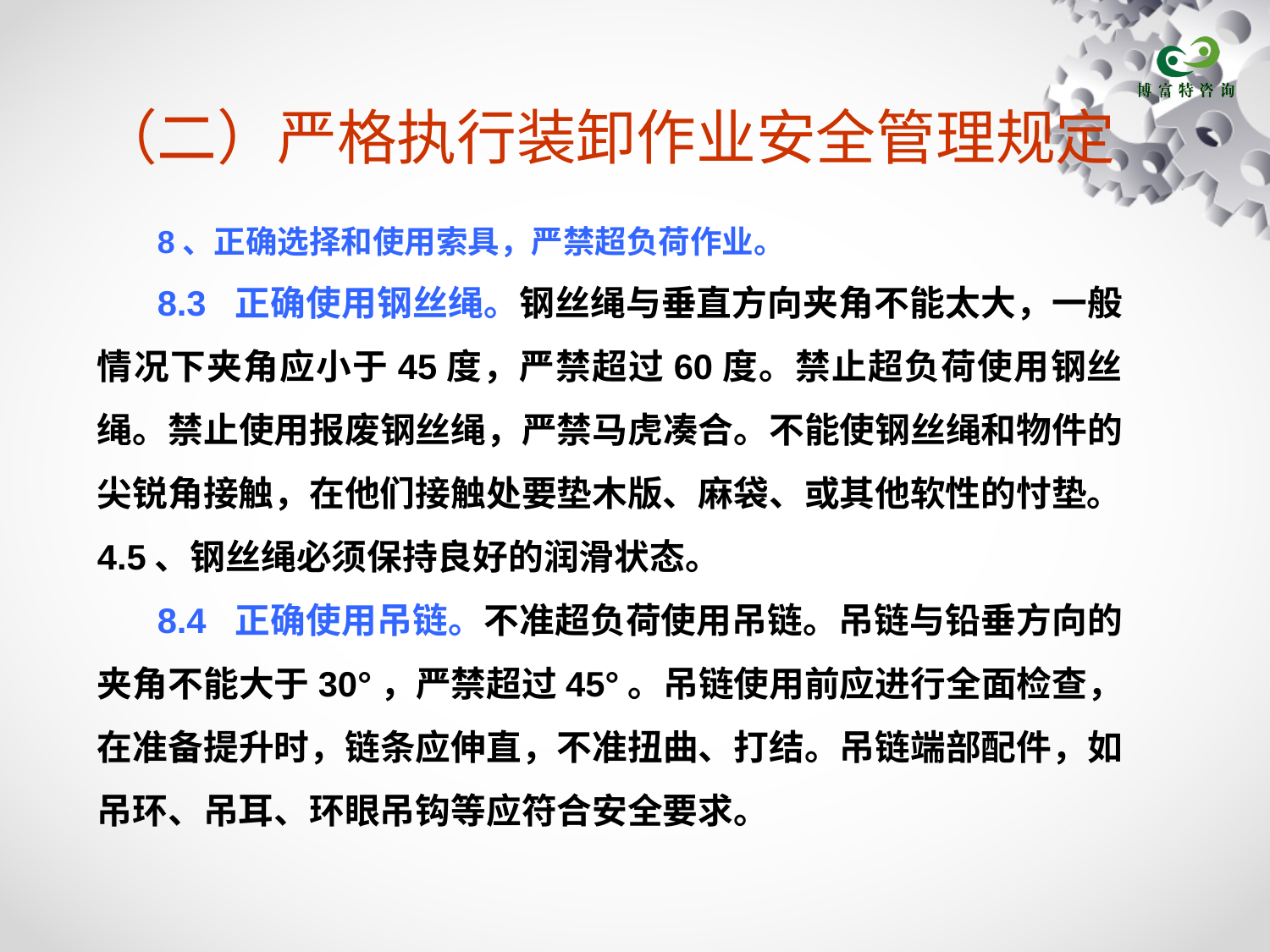

# （二）严格执行装卸作业安全管理规定
8、正确选择和使用索具，严禁超负荷作业。
8.3  正确使用钢丝绳。钢丝绳与垂直方向夹角不能太大，一般情况下夹角应小于45度，严禁超过60度。禁止超负荷使用钢丝绳。禁止使用报废钢丝绳，严禁马虎凑合。不能使钢丝绳和物件的尖锐角接触，在他们接触处要垫木版、麻袋、或其他软性的忖垫。4.5、钢丝绳必须保持良好的润滑状态。
8.4  正确使用吊链。不准超负荷使用吊链。吊链与铅垂方向的夹角不能大于30°，严禁超过45°。吊链使用前应进行全面检查，在准备提升时，链条应伸直，不准扭曲、打结。吊链端部配件，如吊环、吊耳、环眼吊钩等应符合安全要求。